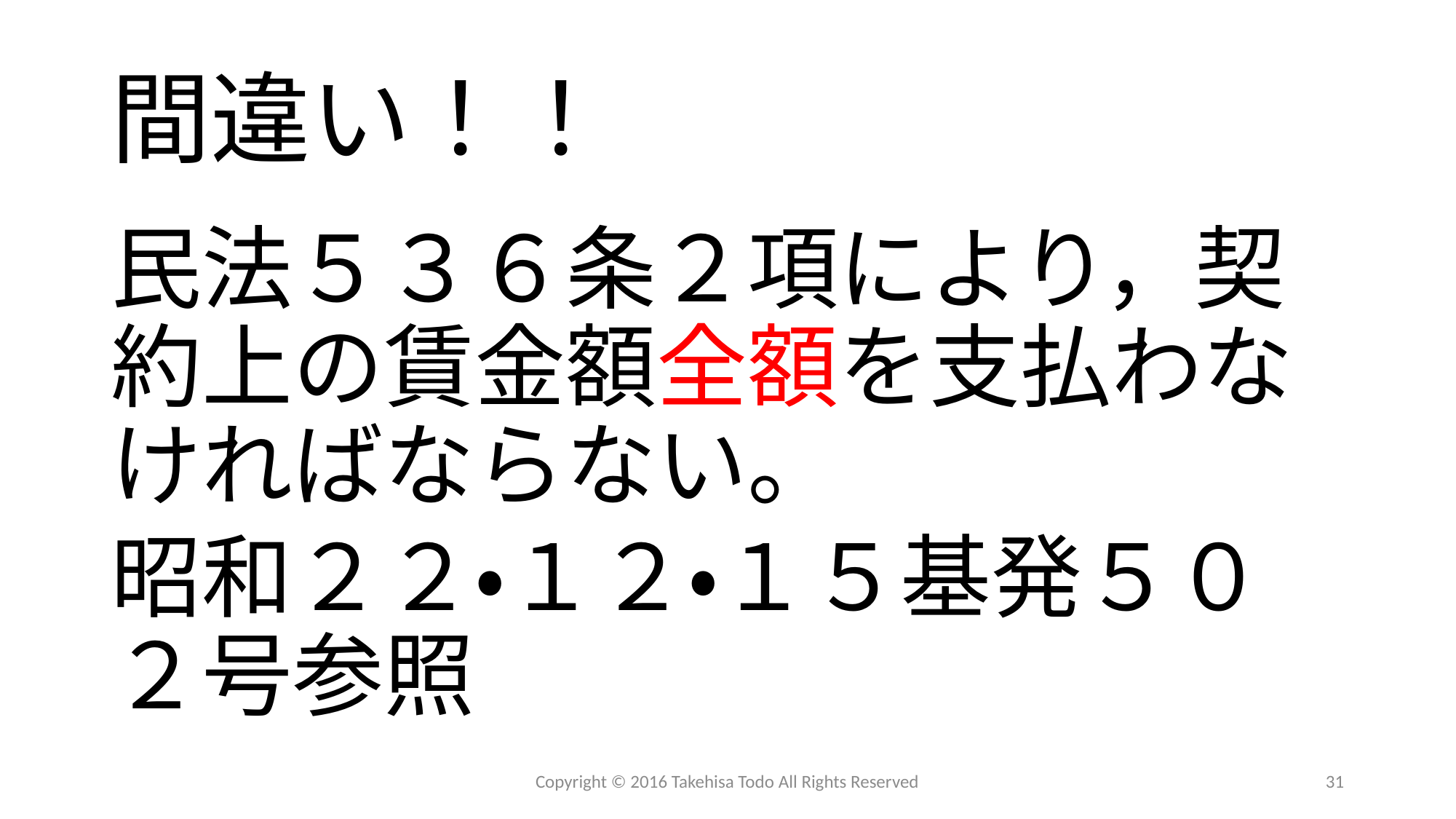

# 間違い！！
民法５３６条２項により，契約上の賃金額全額を支払わなければならない。
昭和２２・１２・１５基発５０２号参照

Copyright © 2016 Takehisa Todo All Rights Reserved
31